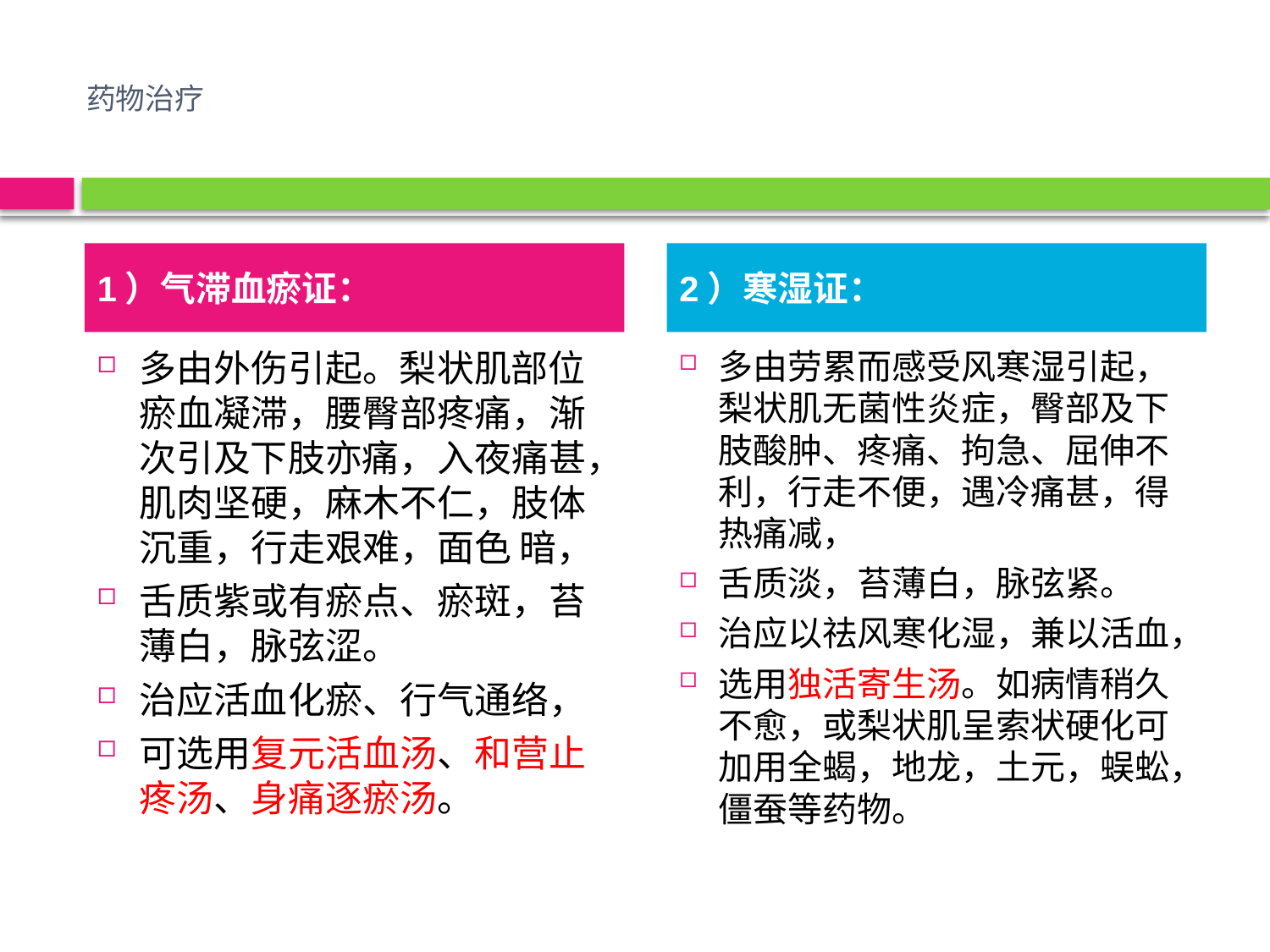

# 药物治疗
1）气滞血瘀证：
2）寒湿证：
多由外伤引起。梨状肌部位瘀血凝滞，腰臀部疼痛，渐次引及下肢亦痛，入夜痛甚，肌肉坚硬，麻木不仁，肢体沉重，行走艰难，面色 暗，
舌质紫或有瘀点、瘀斑，苔薄白，脉弦涩。
治应活血化瘀、行气通络，
可选用复元活血汤、和营止疼汤、身痛逐瘀汤。

多由劳累而感受风寒湿引起，梨状肌无菌性炎症，臀部及下肢酸肿、疼痛、拘急、屈伸不利，行走不便，遇冷痛甚，得热痛减，
舌质淡，苔薄白，脉弦紧。
治应以祛风寒化湿，兼以活血，
选用独活寄生汤。如病情稍久不愈，或梨状肌呈索状硬化可加用全蝎，地龙，土元，蜈蚣，僵蚕等药物。